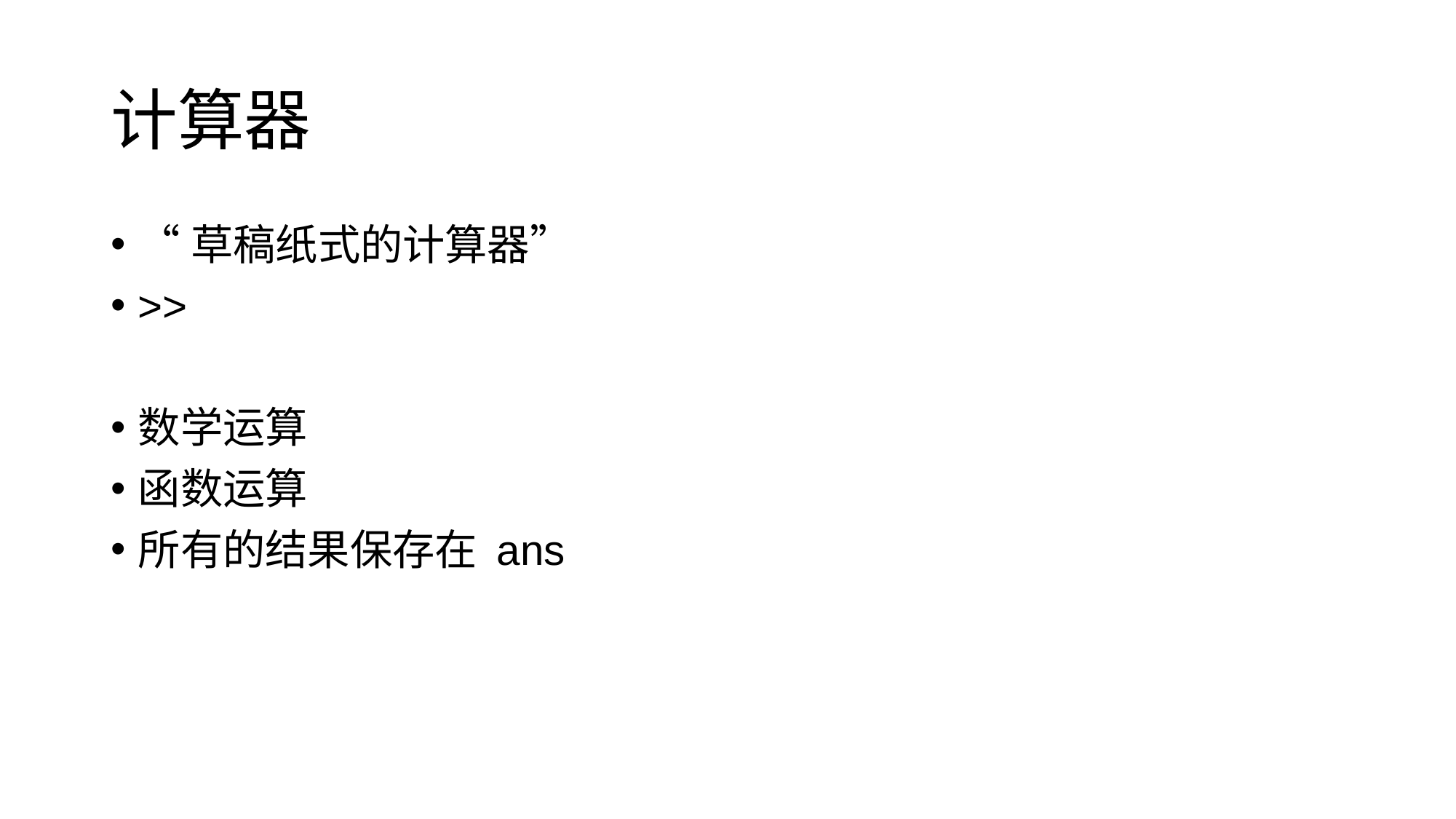

# 计算器
“草稿纸式的计算器”
>>

数学运算
函数运算
所有的结果保存在 ans